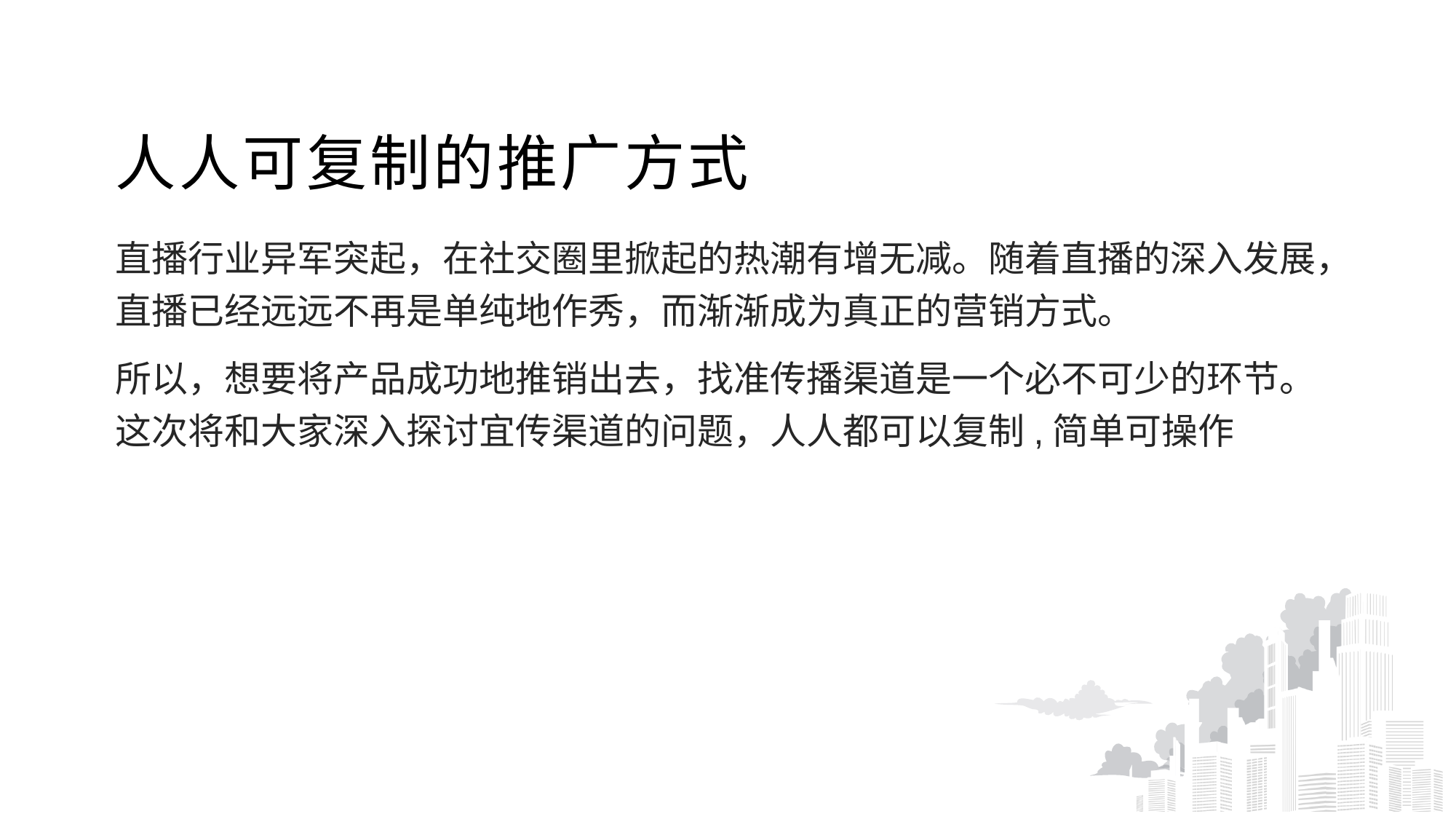

# 人人可复制的推广方式
直播行业异军突起，在社交圈里掀起的热潮有增无减。随着直播的深入发展，直播已经远远不再是单纯地作秀，而渐渐成为真正的营销方式。
所以，想要将产品成功地推销出去，找准传播渠道是一个必不可少的环节。这次将和大家深入探讨宜传渠道的问题，人人都可以复制,简单可操作